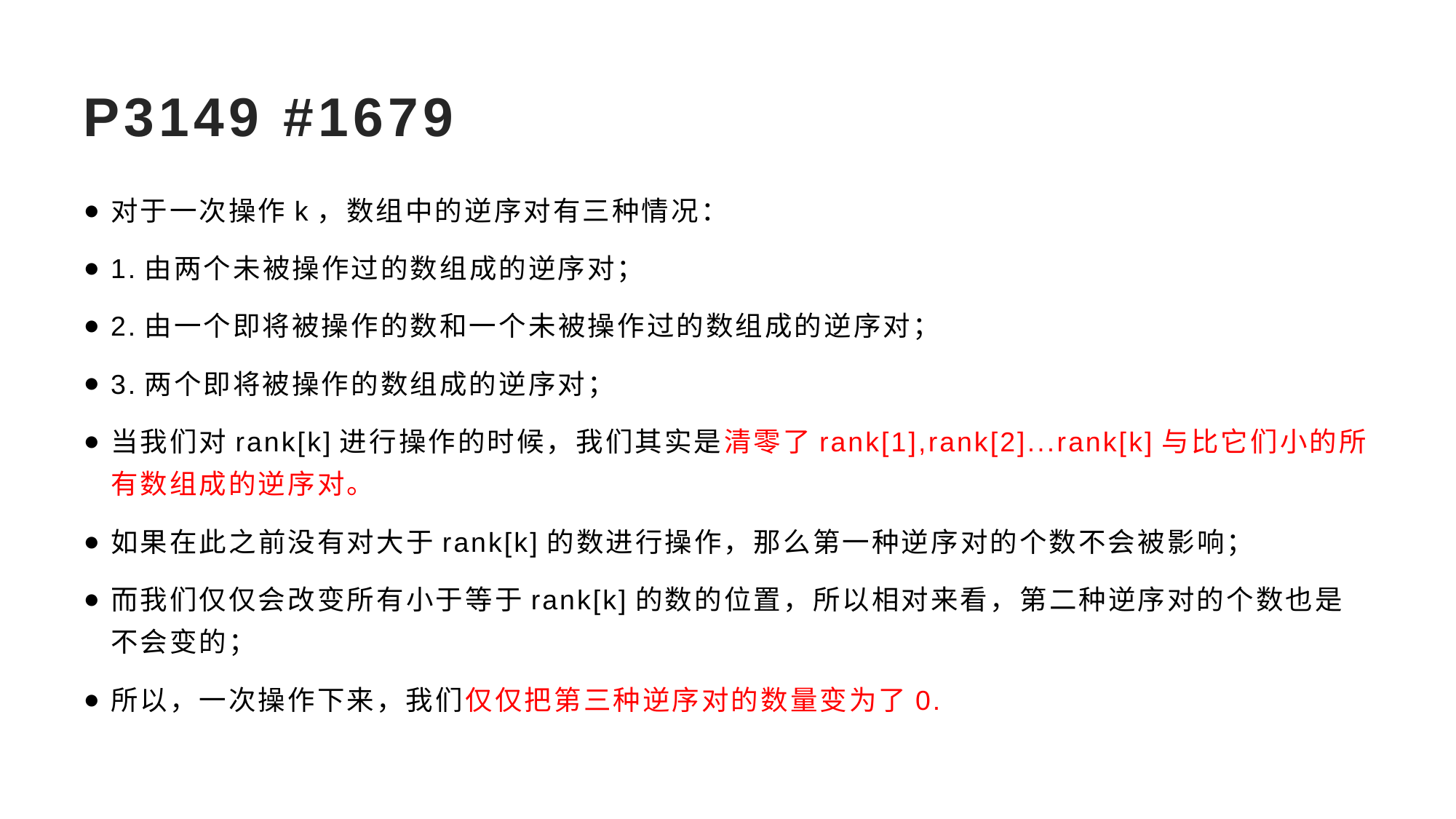

# P3149 #1679
对于一次操作k，数组中的逆序对有三种情况：
1.由两个未被操作过的数组成的逆序对；
2.由一个即将被操作的数和一个未被操作过的数组成的逆序对；
3.两个即将被操作的数组成的逆序对；
当我们对rank[k]进行操作的时候，我们其实是清零了rank[1],rank[2]...rank[k]与比它们小的所有数组成的逆序对。
如果在此之前没有对大于rank[k]的数进行操作，那么第一种逆序对的个数不会被影响；
而我们仅仅会改变所有小于等于rank[k]的数的位置，所以相对来看，第二种逆序对的个数也是不会变的；
所以，一次操作下来，我们仅仅把第三种逆序对的数量变为了0.